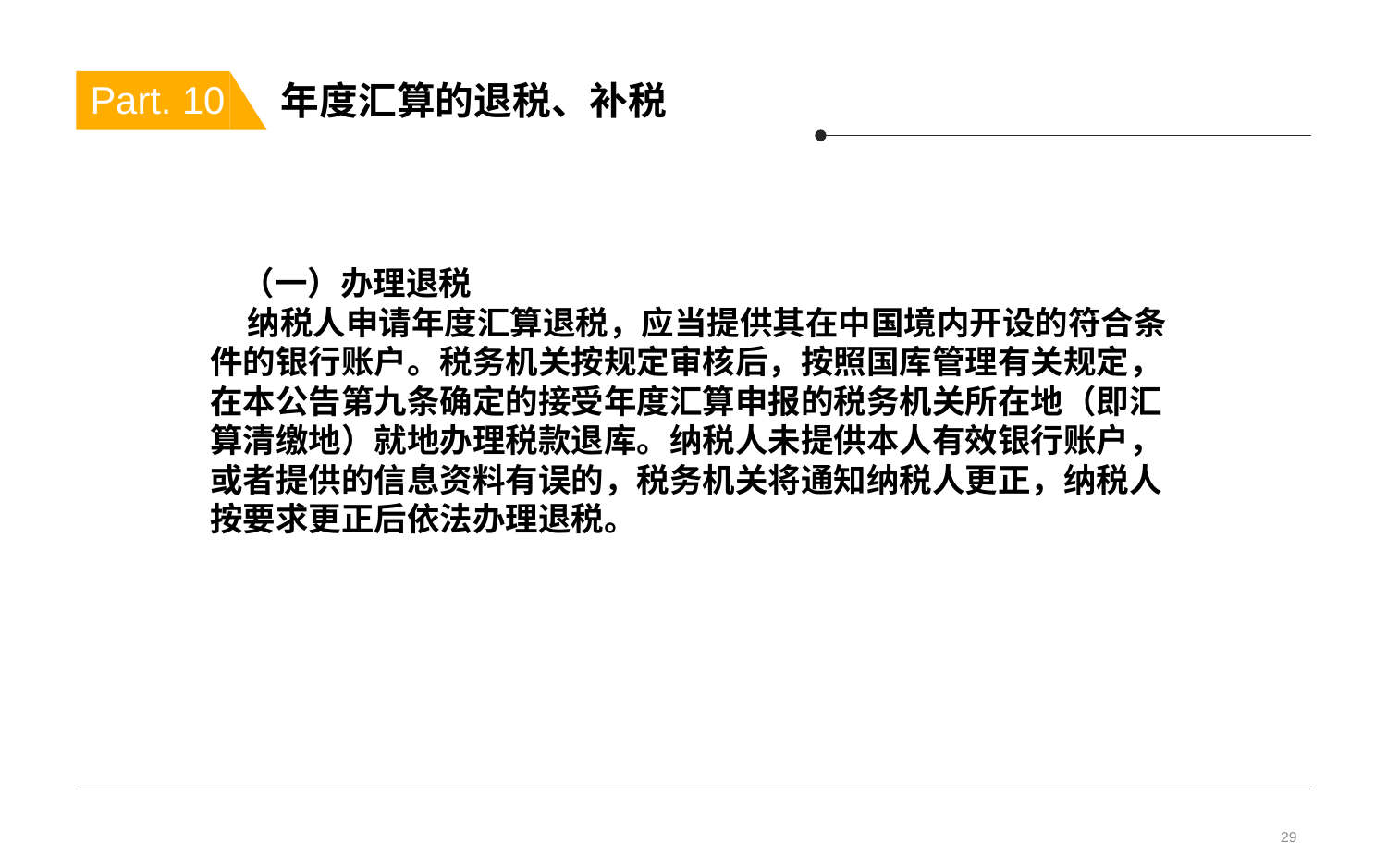

# 年度汇算的退税、补税
Part. 10
   （一）办理退税
    纳税人申请年度汇算退税，应当提供其在中国境内开设的符合条件的银行账户。税务机关按规定审核后，按照国库管理有关规定，在本公告第九条确定的接受年度汇算申报的税务机关所在地（即汇算清缴地）就地办理税款退库。纳税人未提供本人有效银行账户，或者提供的信息资料有误的，税务机关将通知纳税人更正，纳税人按要求更正后依法办理退税。
29